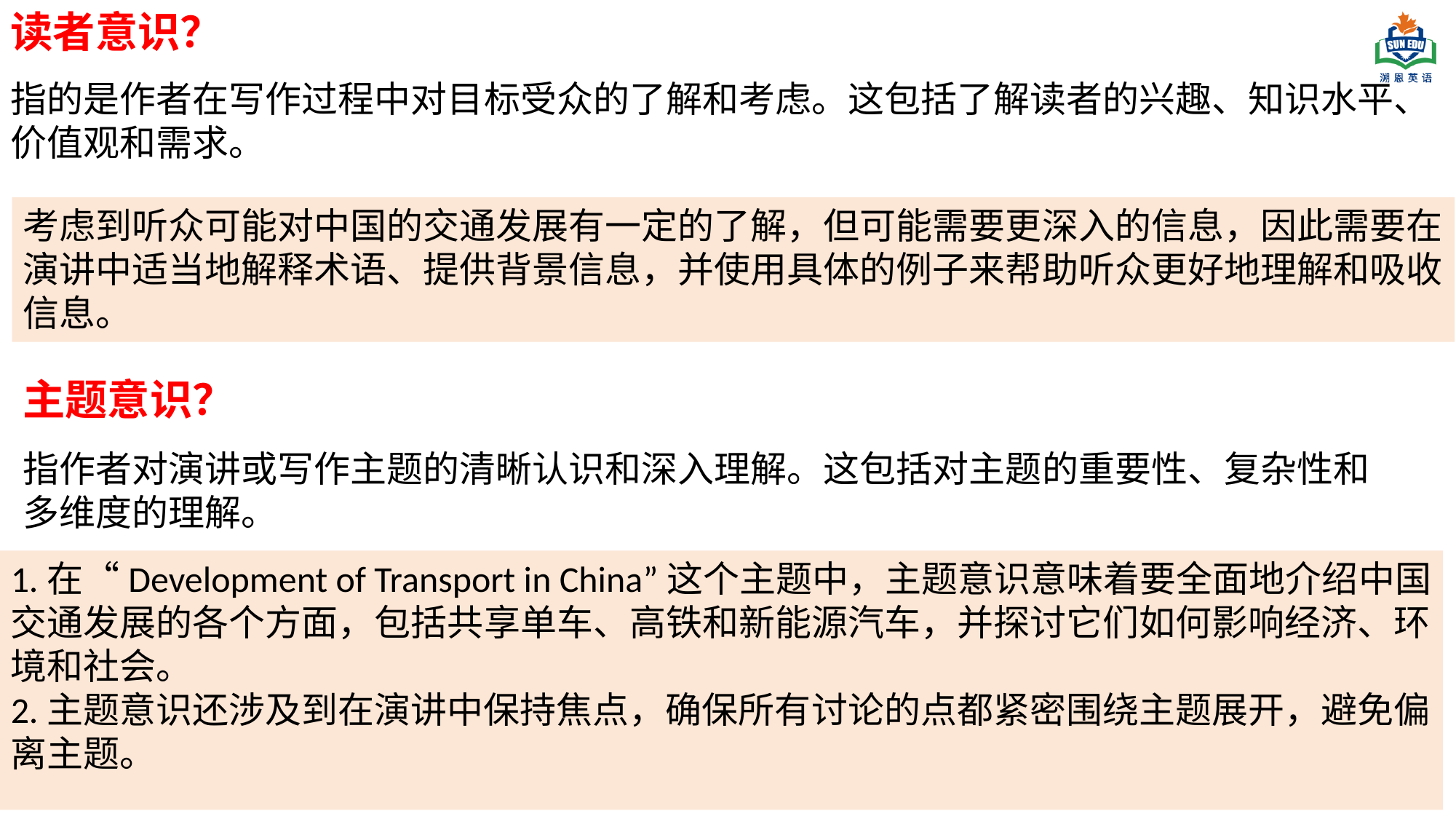

读者意识？
指的是作者在写作过程中对目标受众的了解和考虑。这包括了解读者的兴趣、知识水平、价值观和需求。

考虑到听众可能对中国的交通发展有一定的了解，但可能需要更深入的信息，因此需要在演讲中适当地解释术语、提供背景信息，并使用具体的例子来帮助听众更好地理解和吸收信息。
主题意识？
指作者对演讲或写作主题的清晰认识和深入理解。这包括对主题的重要性、复杂性和多维度的理解。
1.在“Development of Transport in China”这个主题中，主题意识意味着要全面地介绍中国交通发展的各个方面，包括共享单车、高铁和新能源汽车，并探讨它们如何影响经济、环境和社会。
2.主题意识还涉及到在演讲中保持焦点，确保所有讨论的点都紧密围绕主题展开，避免偏离主题。